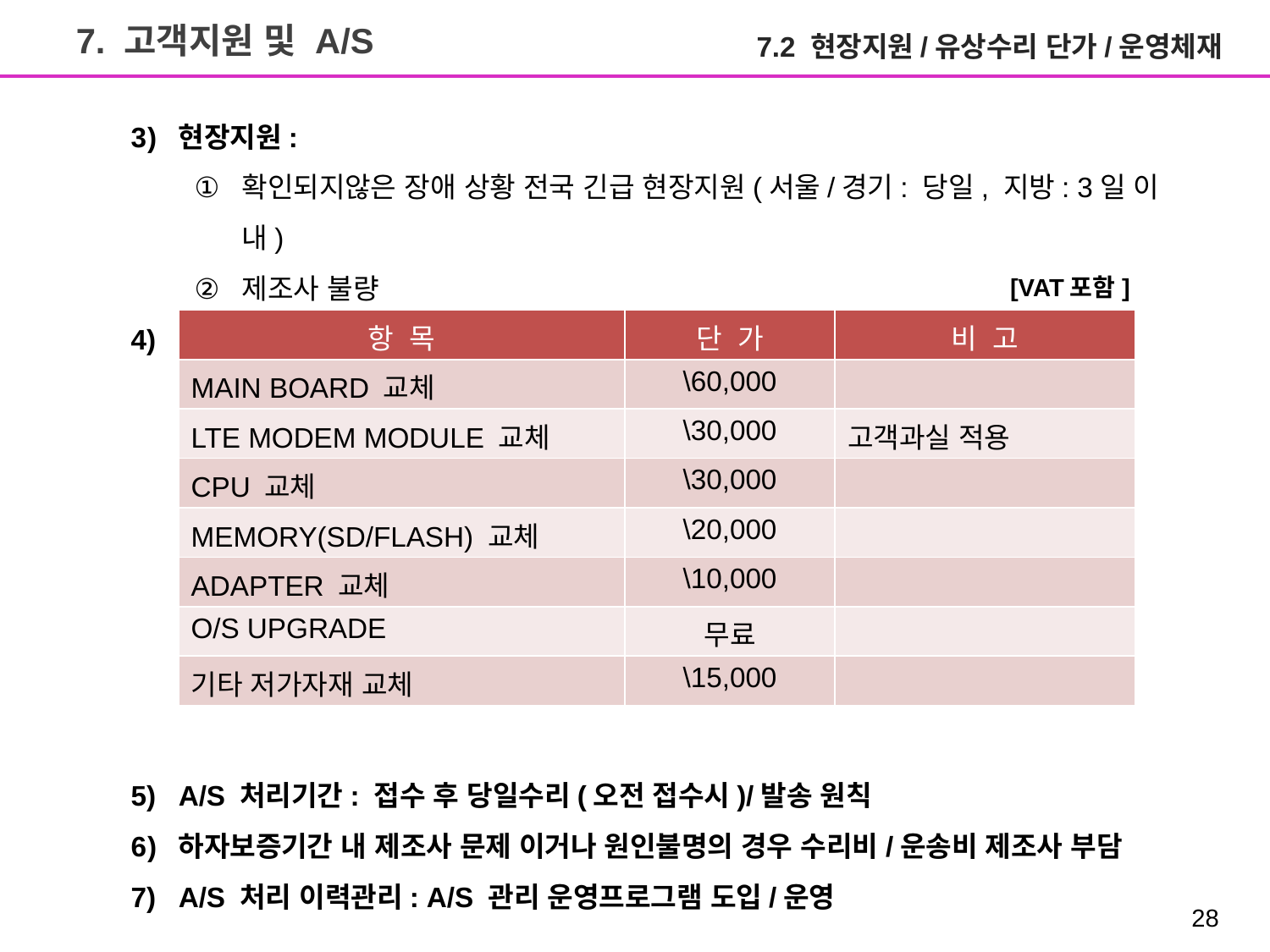

7. 고객지원 및 A/S
7.2 현장지원/유상수리 단가/운영체재
현장지원:
확인되지않은 장애 상황 전국 긴급 현장지원(서울/경기: 당일, 지방: 3일 이내)
제조사 불량
A/S 유상수리 단가 표:

A/S 처리기간: 접수 후 당일수리(오전 접수시)/발송 원칙
하자보증기간 내 제조사 문제 이거나 원인불명의 경우 수리비/운송비 제조사 부담
A/S 처리 이력관리: A/S 관리 운영프로그램 도입/운영
[VAT포함]
| 항 목 | 단 가 | 비 고 |
| --- | --- | --- |
| MAIN BOARD 교체 | \60,000 |  |
| LTE MODEM MODULE 교체 | \30,000 | 고객과실 적용 |
| CPU 교체 | \30,000 |  |
| MEMORY(SD/FLASH) 교체 | \20,000 |  |
| ADAPTER 교체 | \10,000 |  |
| O/S UPGRADE | 무료 |  |
| 기타 저가자재 교체 | \15,000 |  |
28